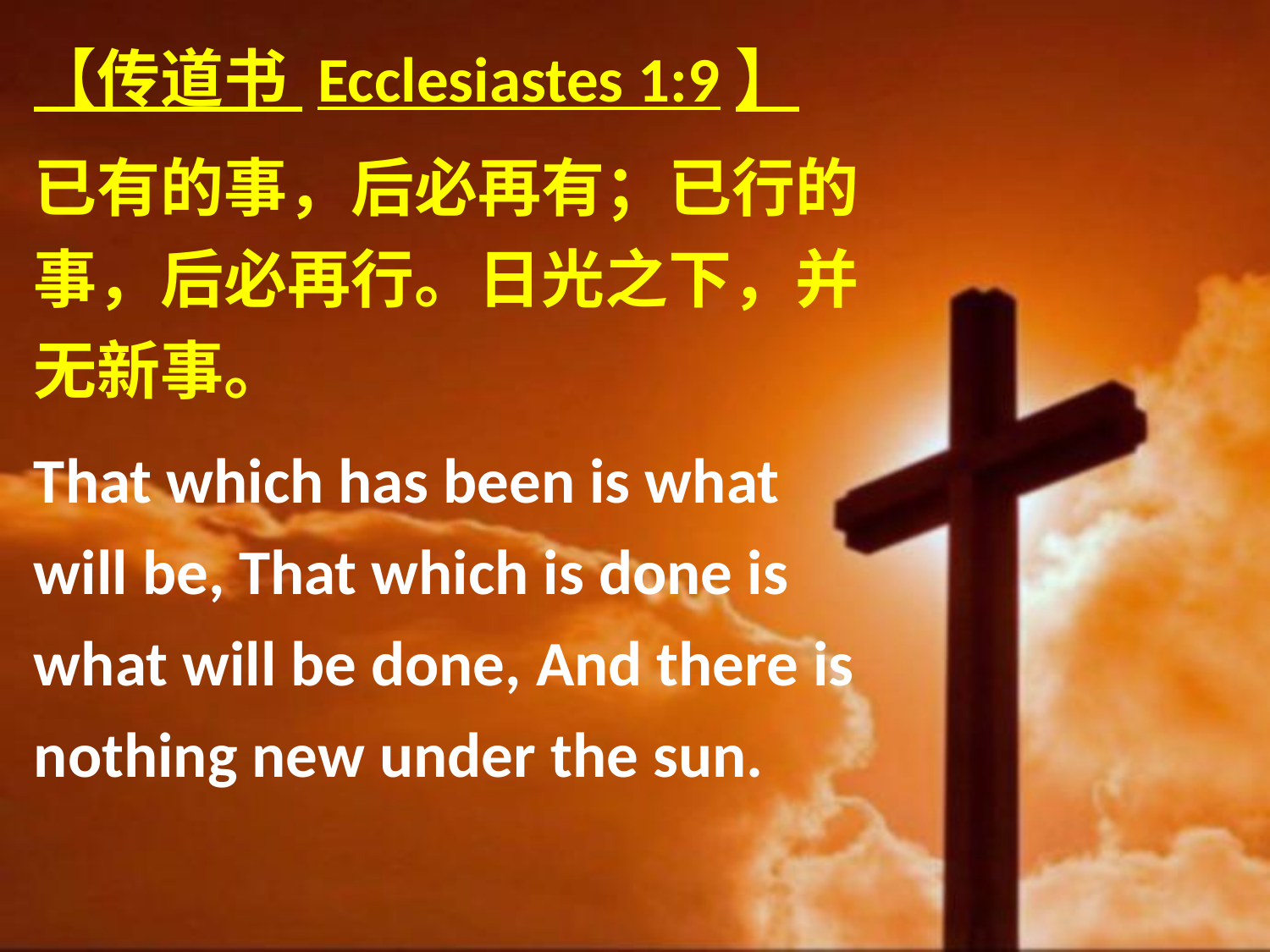

【传道书 Ecclesiastes 1:9】
已有的事，后必再有；已行的事，后必再行。日光之下，并无新事。
That which has been is what will be, That which is done is what will be done, And there is nothing new under the sun.